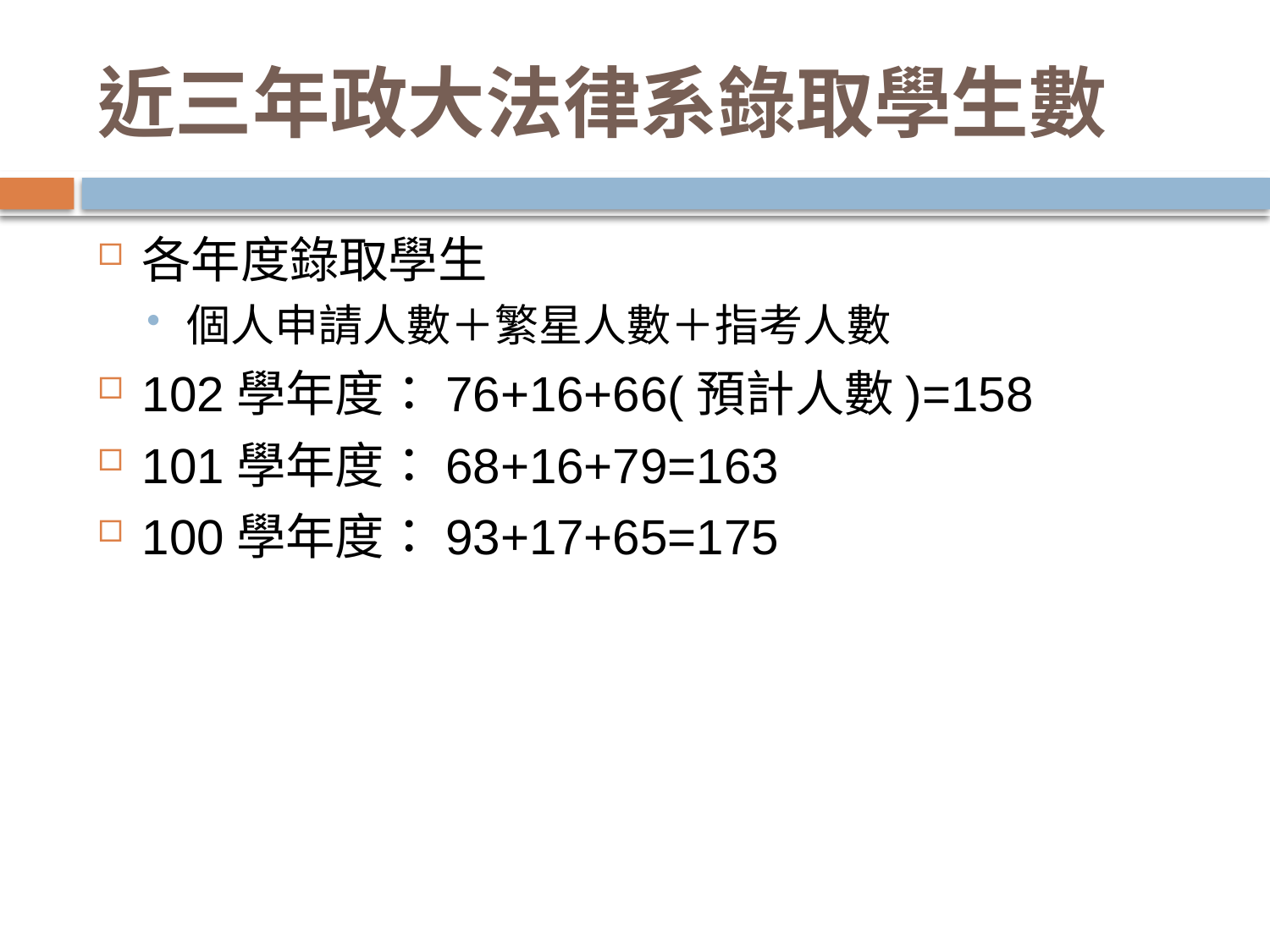

# 近三年政大法律系錄取學生數
各年度錄取學生
個人申請人數＋繁星人數＋指考人數
102學年度：76+16+66(預計人數)=158
101學年度：68+16+79=163
100學年度：93+17+65=175